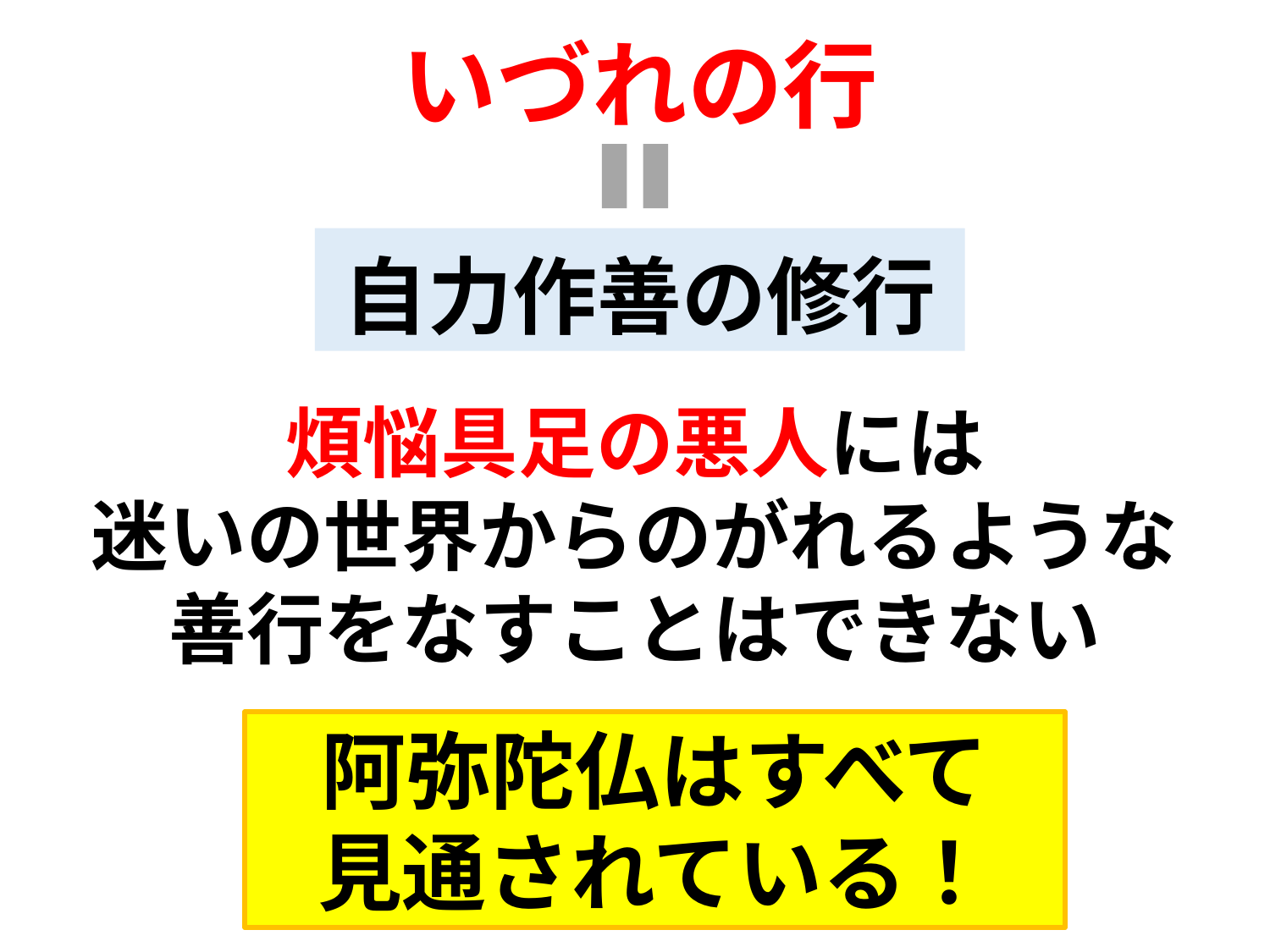

いづれの行

自力作善の修行
煩悩具足の悪人には
迷いの世界からのがれるような
善行をなすことはできない
阿弥陀仏はすべて
見通されている！